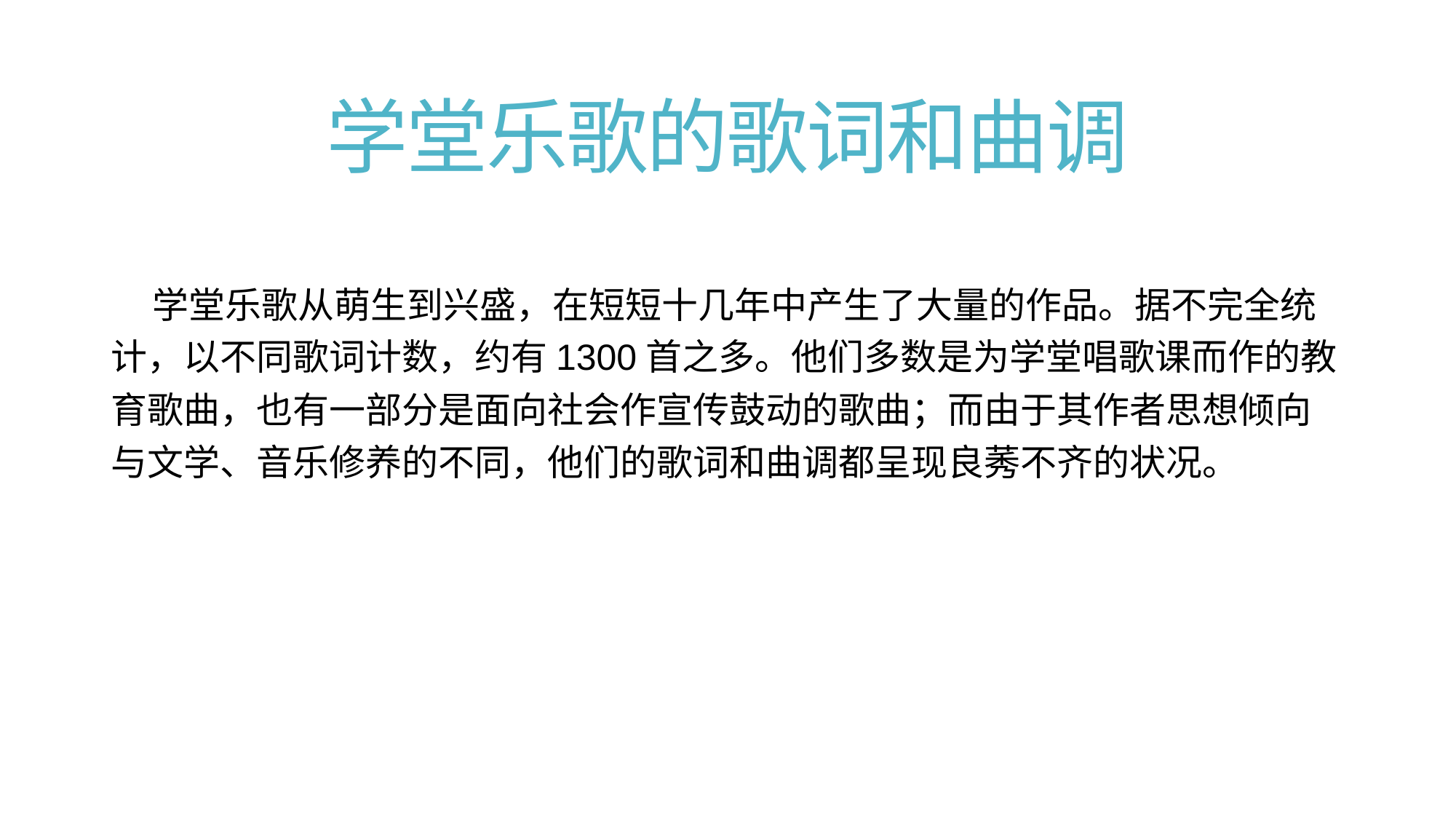

# 学堂乐歌的歌词和曲调
    学堂乐歌从萌生到兴盛，在短短十几年中产生了大量的作品。据不完全统计，以不同歌词计数，约有1300首之多。他们多数是为学堂唱歌课而作的教育歌曲，也有一部分是面向社会作宣传鼓动的歌曲；而由于其作者思想倾向与文学、音乐修养的不同，他们的歌词和曲调都呈现良莠不齐的状况。